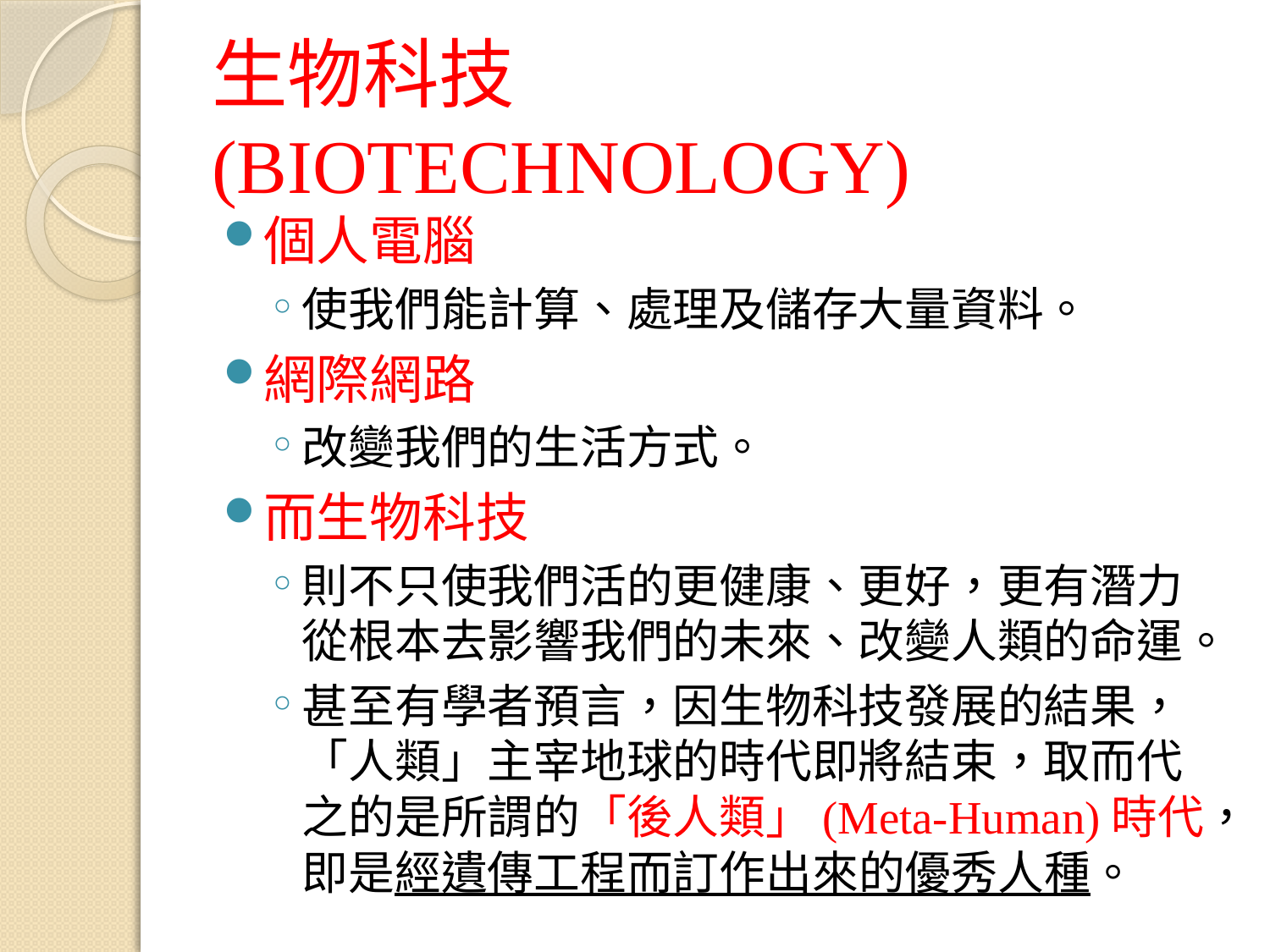

# 生物科技 (BIOTECHNOLOGY)
個人電腦
使我們能計算、處理及儲存大量資料。
網際網路
改變我們的生活方式。
而生物科技
則不只使我們活的更健康、更好，更有潛力從根本去影響我們的未來、改變人類的命運。
甚至有學者預言，因生物科技發展的結果，「人類」主宰地球的時代即將結束，取而代之的是所謂的「後人類」(Meta-Human)時代，即是經遺傳工程而訂作出來的優秀人種。